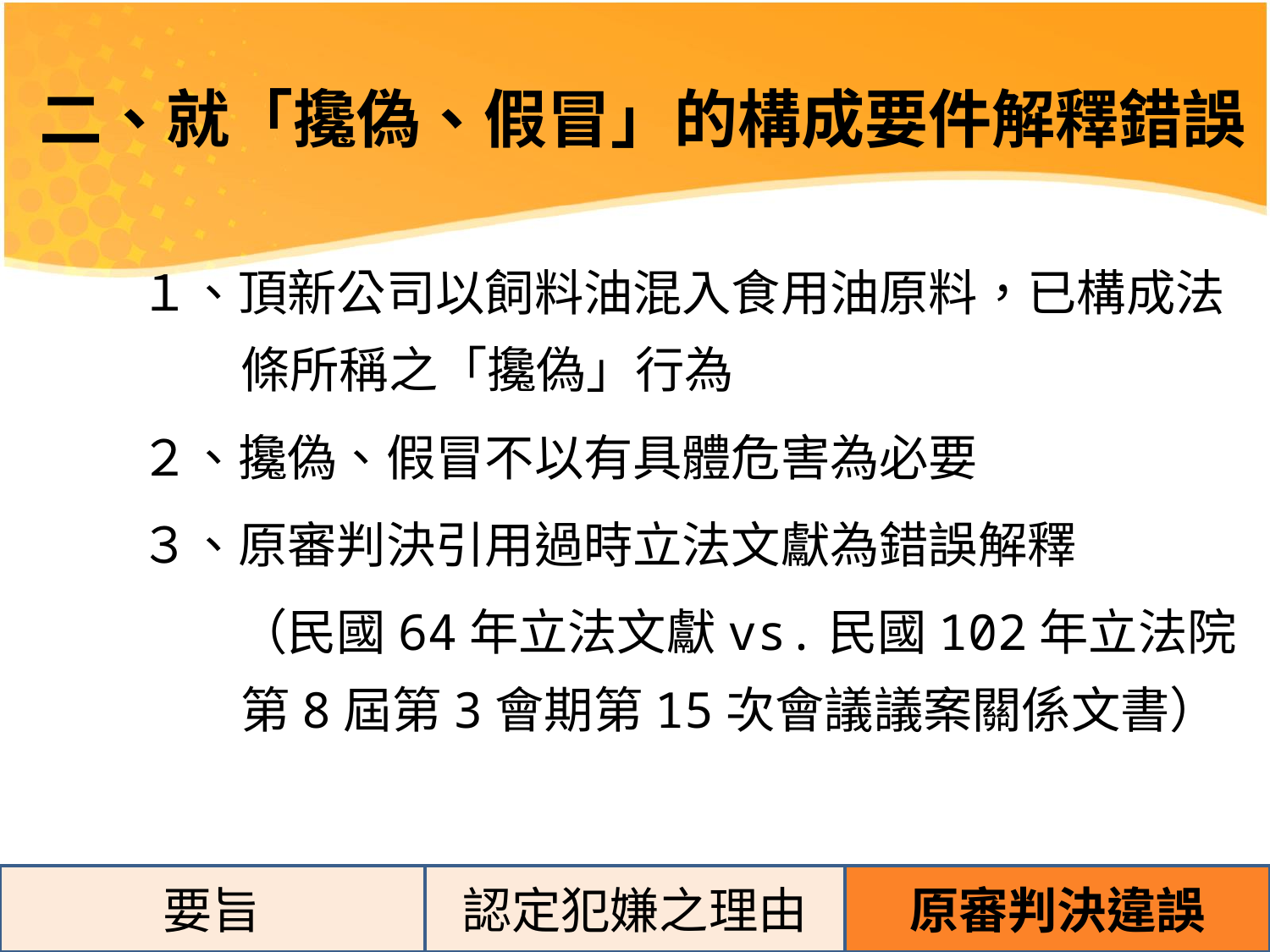

# 二、就「攙偽、假冒」的構成要件解釋錯誤

１、頂新公司以飼料油混入食用油原料，已構成法條所稱之「攙偽」行為
２、攙偽、假冒不以有具體危害為必要
３、原審判決引用過時立法文獻為錯誤解釋
　　（民國64年立法文獻vs.民國102年立法院第8屆第3會期第15次會議議案關係文書）